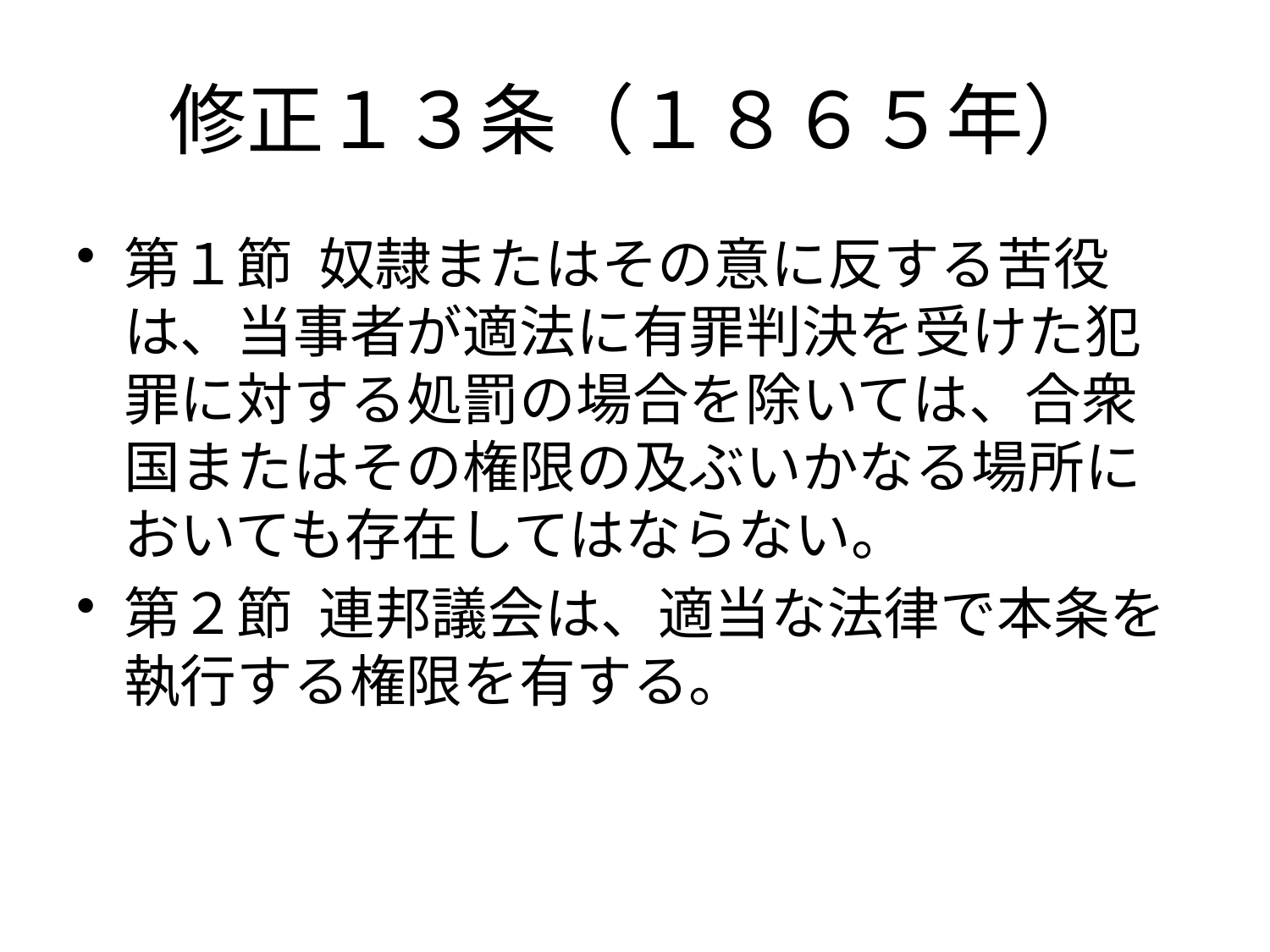

# 修正１３条（１８６５年）
第１節  奴隷またはその意に反する苦役は、当事者が適法に有罪判決を受けた犯罪に対する処罰の場合を除いては、合衆国またはその権限の及ぶいかなる場所においても存在してはならない。
第２節  連邦議会は、適当な法律で本条を執行する権限を有する。